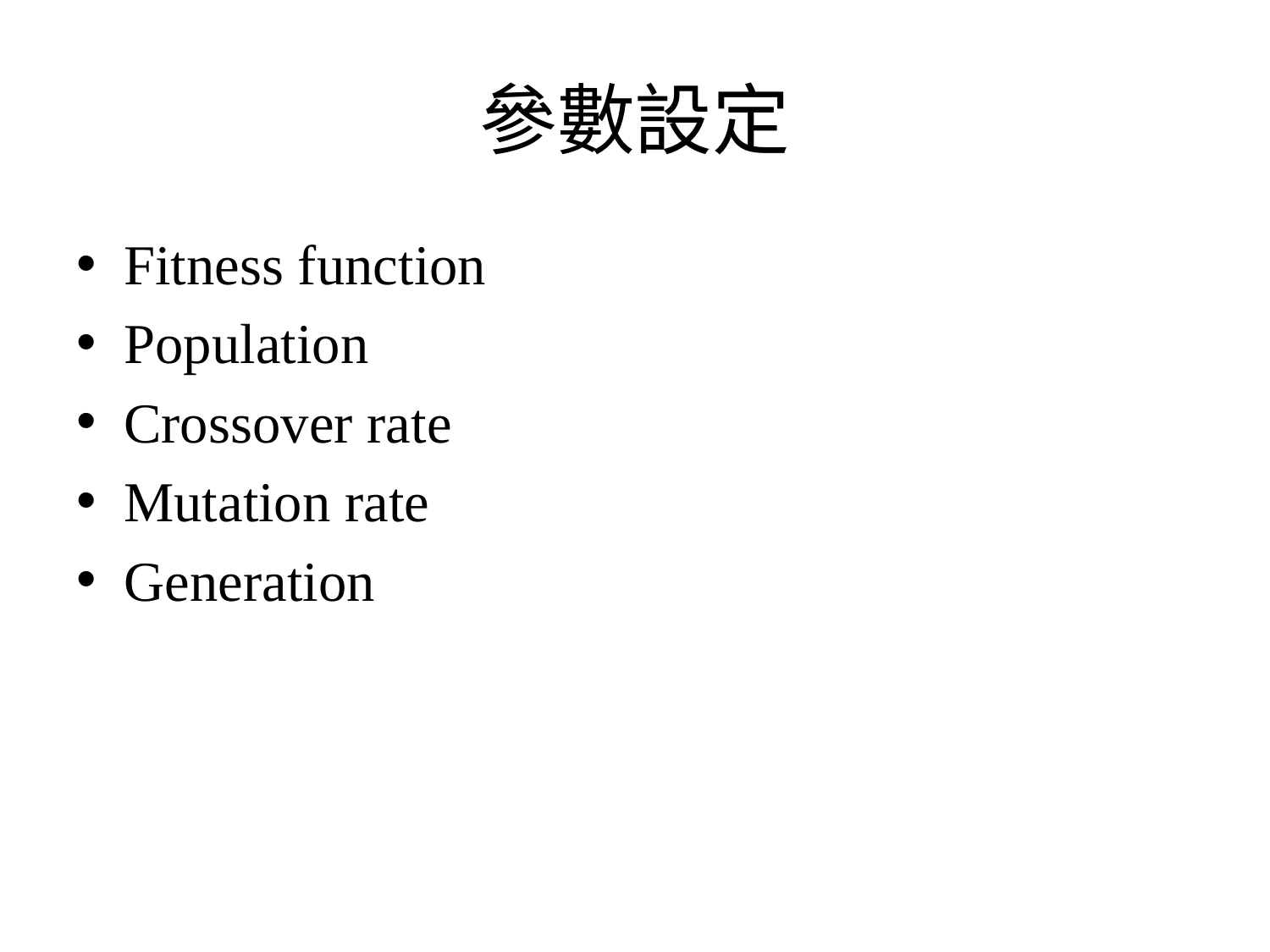

# 參數設定
Fitness function
Population
Crossover rate
Mutation rate
Generation